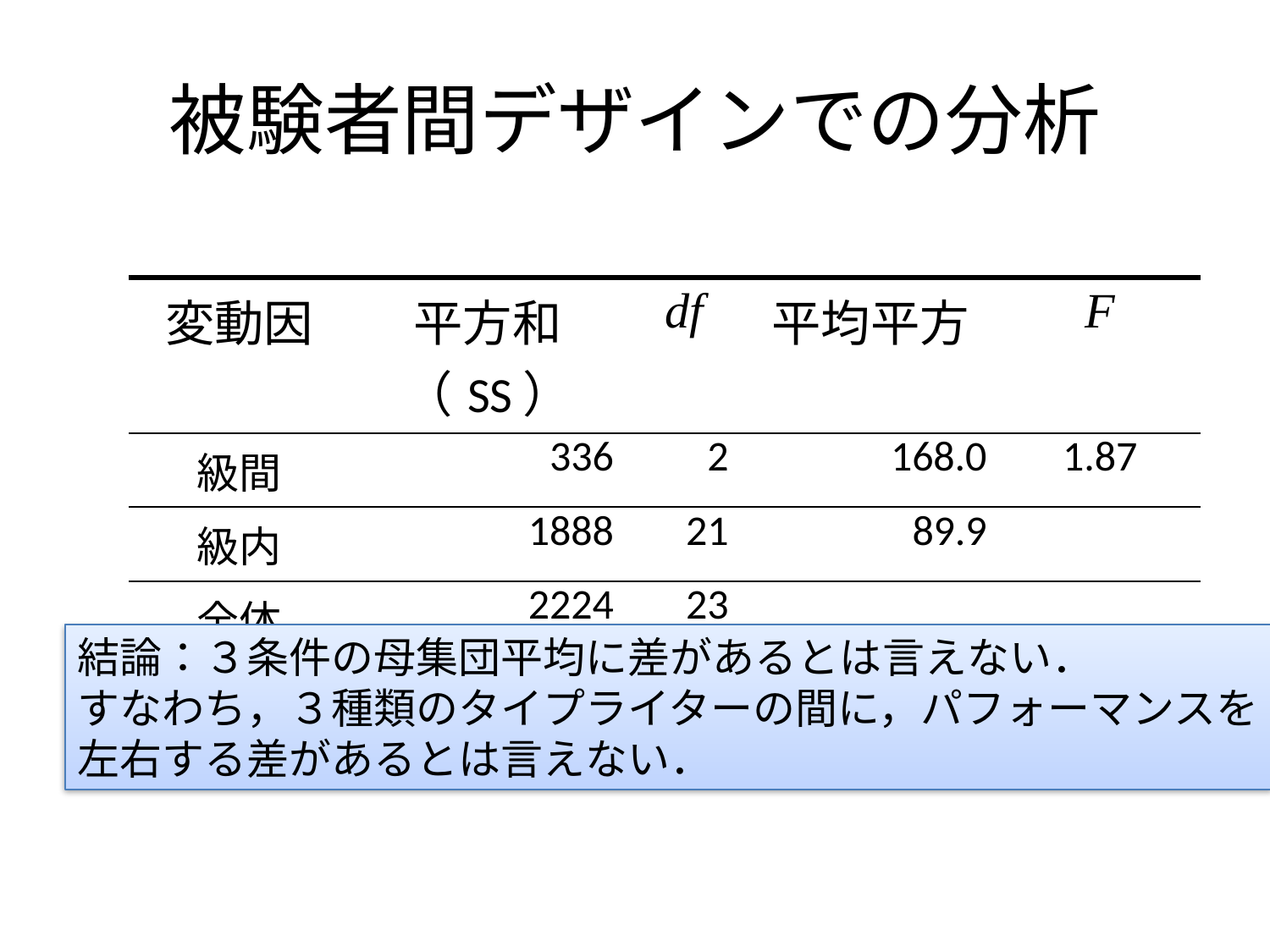

# 被験者間デザインでの分析
| 変動因 | 平方和（SS） | df | 平均平方 | F |
| --- | --- | --- | --- | --- |
| 級間 | 336 | 2 | 168.0 | 1.87 |
| 級内 | 1888 | 21 | 89.9 |  |
| 全体 | 2224 | 23 |  |  |
結論：３条件の母集団平均に差があるとは言えない．
すなわち，３種類のタイプライターの間に，パフォーマンスを
左右する差があるとは言えない．